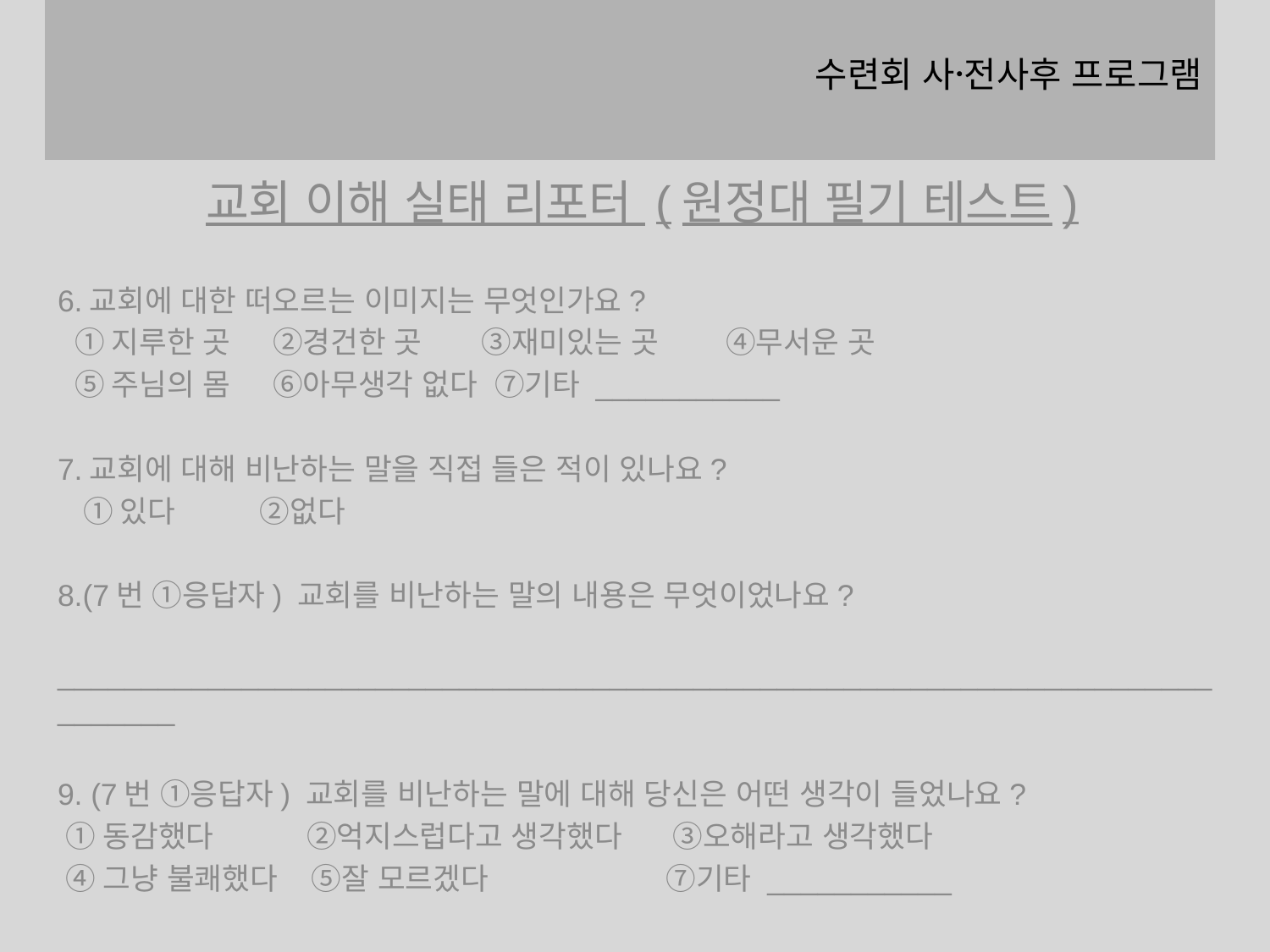

# 수련회 사전〮사후 프로그램
교회 이해 실태 리포터 (원정대 필기 테스트)

6.교회에 대한 떠오르는 이미지는 무엇인가요?
  ①지루한 곳     ②경건한 곳       ③재미있는 곳        ④무서운 곳
  ⑤주님의 몸     ⑥아무생각 없다  ⑦기타 ___________

7.교회에 대해 비난하는 말을 직접 들은 적이 있나요?
   ①있다          ②없다

8.(7번 ①응답자) 교회를 비난하는 말의 내용은 무엇이었나요?
    ____________________________________________________________________________

9. (7번 ①응답자) 교회를 비난하는 말에 대해 당신은 어떤 생각이 들었나요?
 ①동감했다           ②억지스럽다고 생각했다      ③오해라고 생각했다
 ④그냥 불쾌했다    ⑤잘 모르겠다                     ⑦기타 ___________